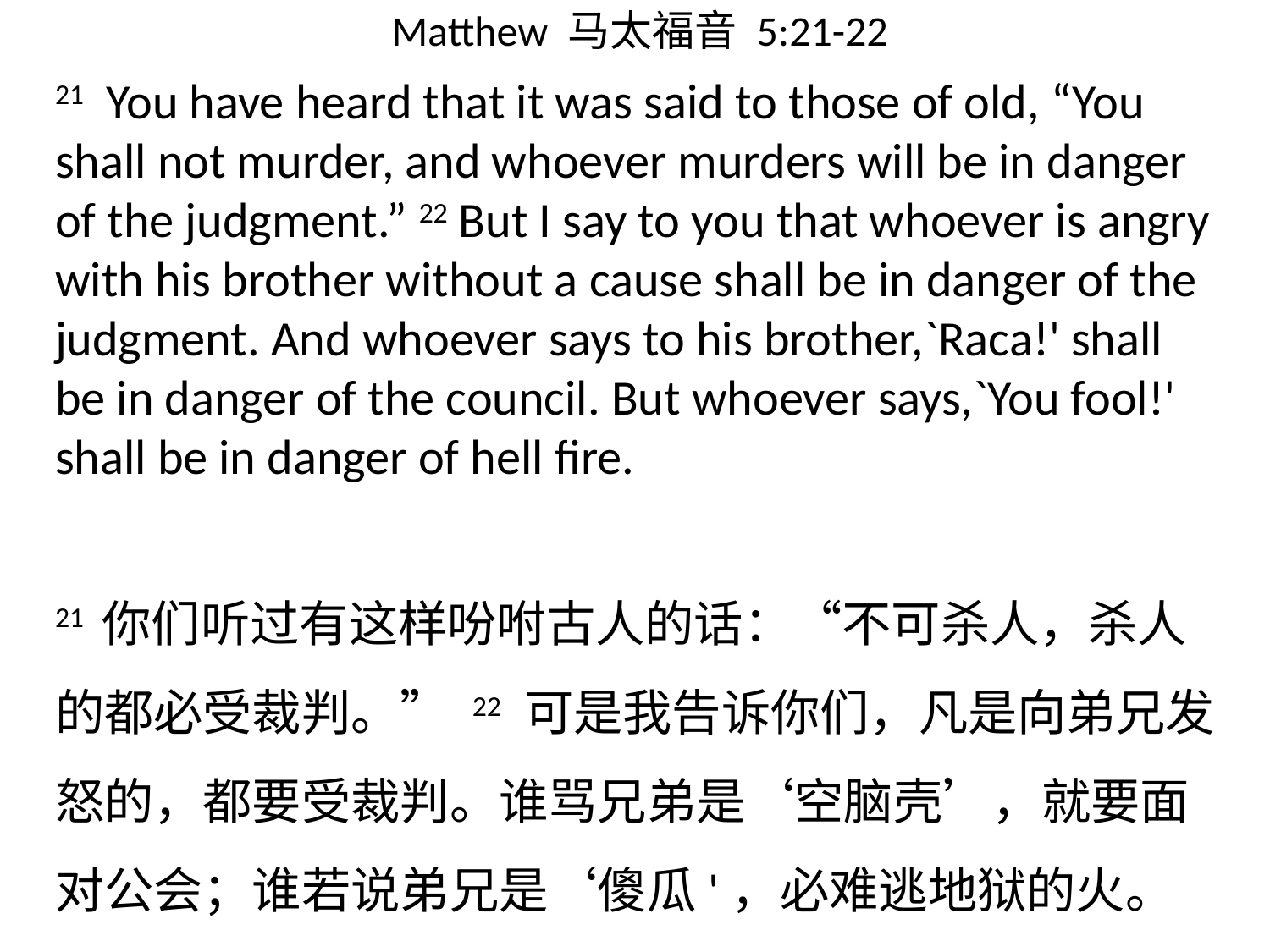

# Matthew 马太福音 5:21-22
21  You have heard that it was said to those of old, “You shall not murder, and whoever murders will be in danger of the judgment.” 22 But I say to you that whoever is angry with his brother without a cause shall be in danger of the judgment. And whoever says to his brother,`Raca!' shall be in danger of the council. But whoever says,`You fool!' shall be in danger of hell fire.

21 你们听过有这样吩咐古人的话：“不可杀人，杀人的都必受裁判。” 22 可是我告诉你们，凡是向弟兄发怒的，都要受裁判。谁骂兄弟是‘空脑壳’，就要面对公会；谁若说弟兄是‘傻瓜'，必难逃地狱的火。